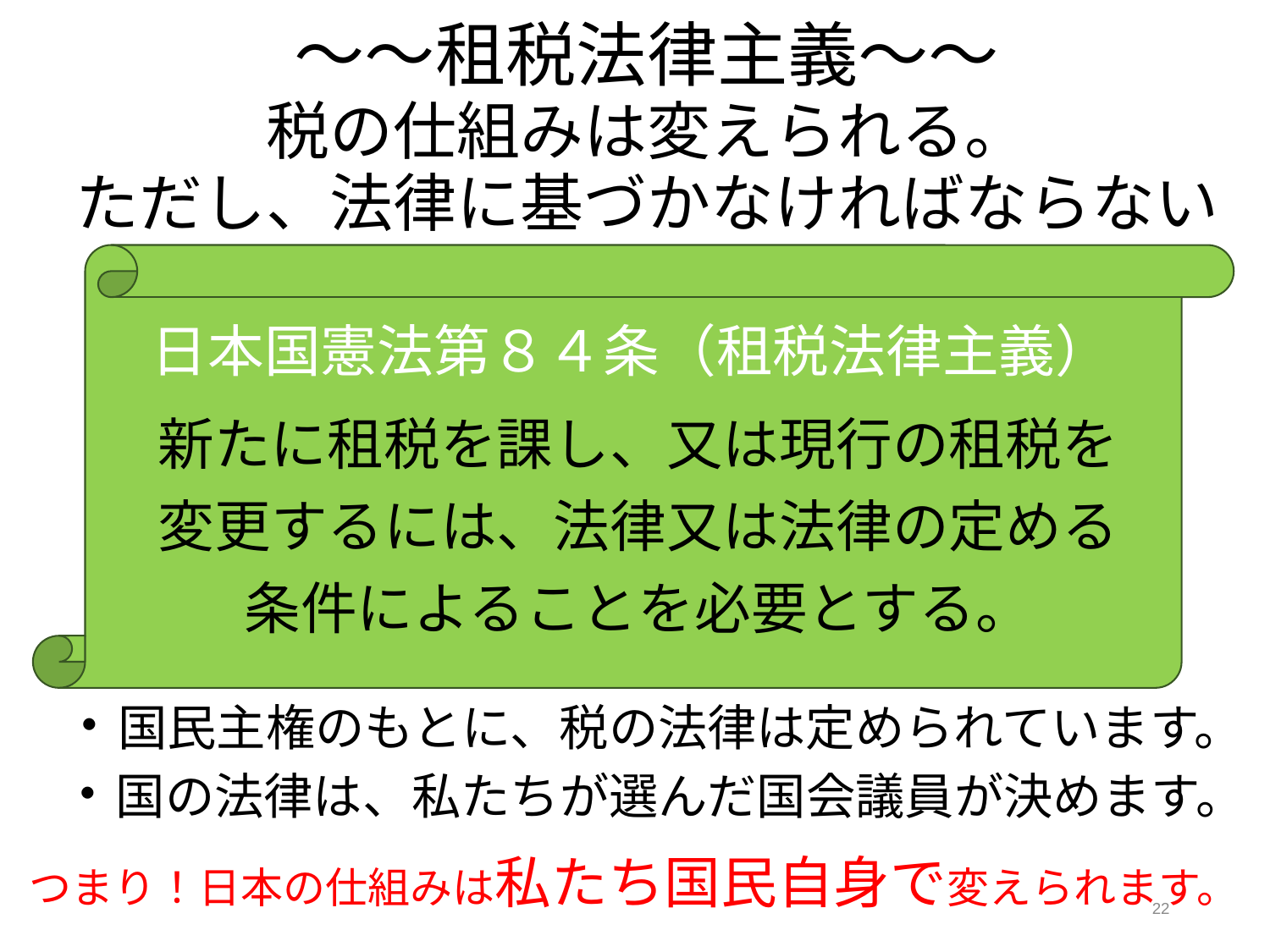

# ～～租税法律主義～～ 税の仕組みは変えられる。 ただし、法律に基づかなければならない

日本国憲法第８４条（租税法律主義）
新たに租税を課し、又は現行の租税を
変更するには、法律又は法律の定める
条件によることを必要とする。
・国民主権のもとに、税の法律は定められています。
・国の法律は、私たちが選んだ国会議員が決めます。
つまり！日本の仕組みは私たち国民自身で変えられます。
22